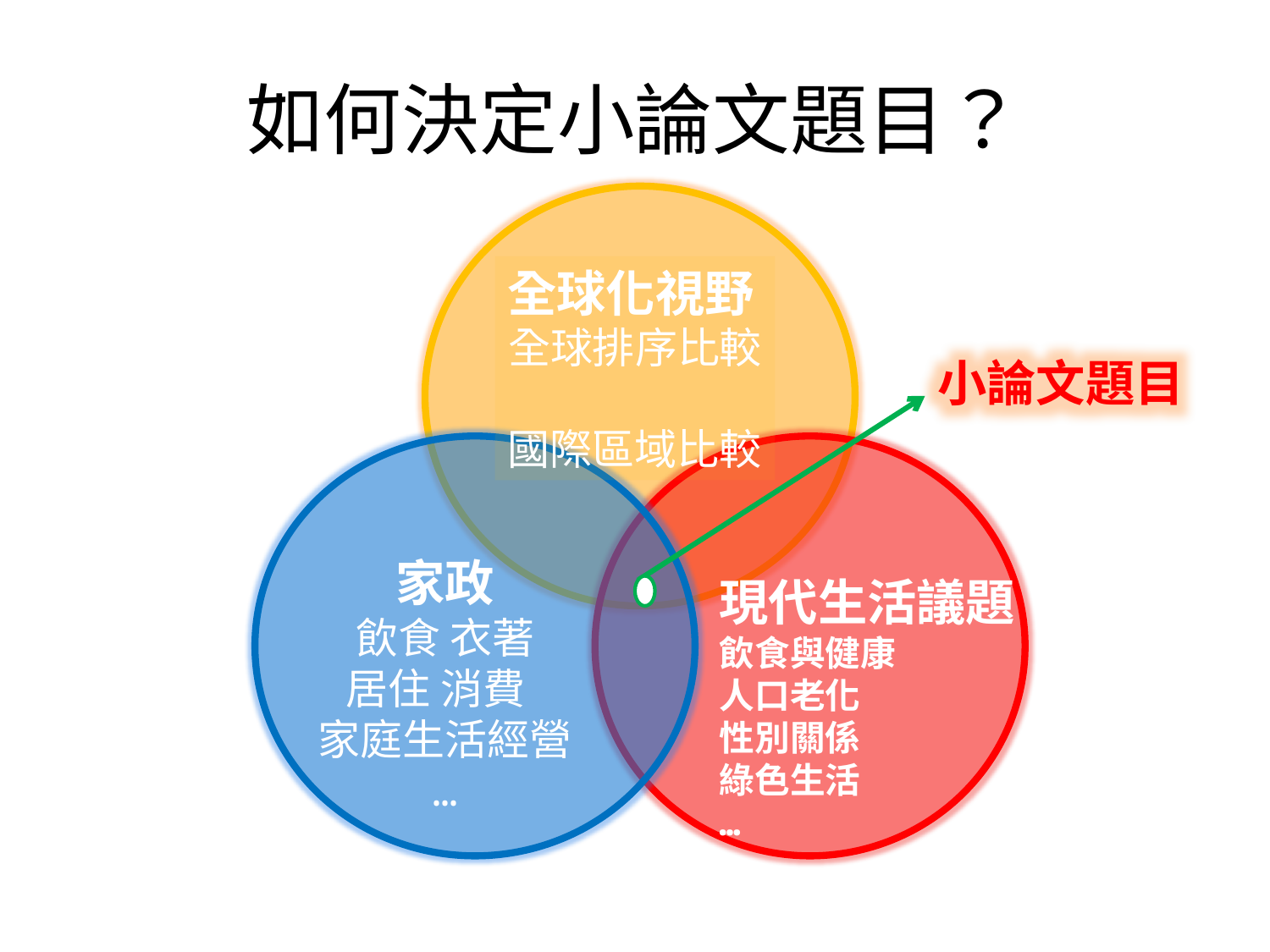

# 如何決定小論文題目？

全球化視野
全球排序比較
國際區域比較
小論文題目

家政
飲食 衣著
居住 消費
家庭生活經營
…
現代生活議題
飲食與健康
人口老化
性別關係
綠色生活
…